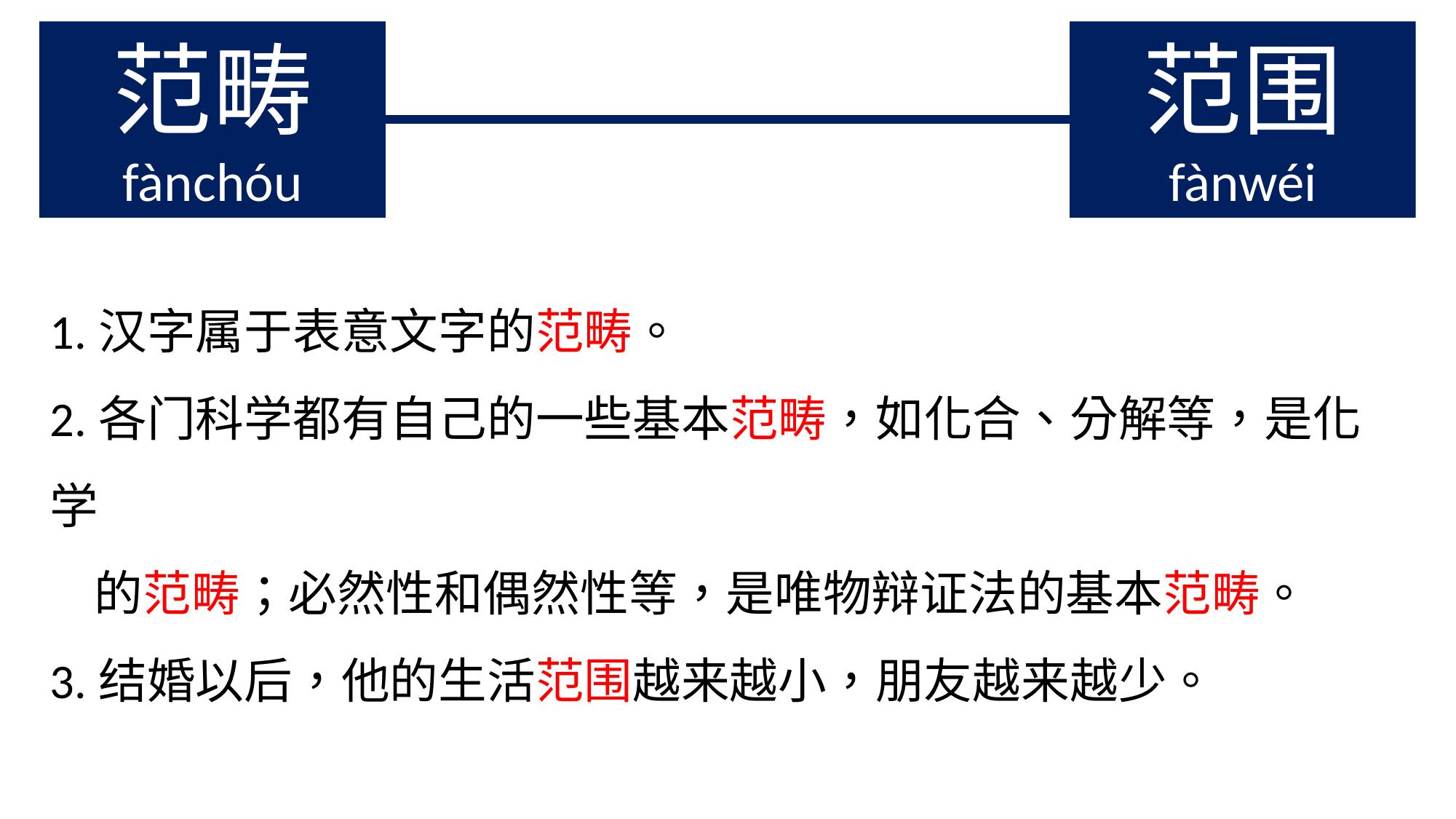

范畴
fànchóu
范围
fànwéi
1.汉字属于表意文字的范畴。
2.各门科学都有自己的一些基本范畴，如化合、分解等，是化学
   的范畴；必然性和偶然性等，是唯物辩证法的基本范畴。
3.结婚以后，他的生活范围越来越小，朋友越来越少。